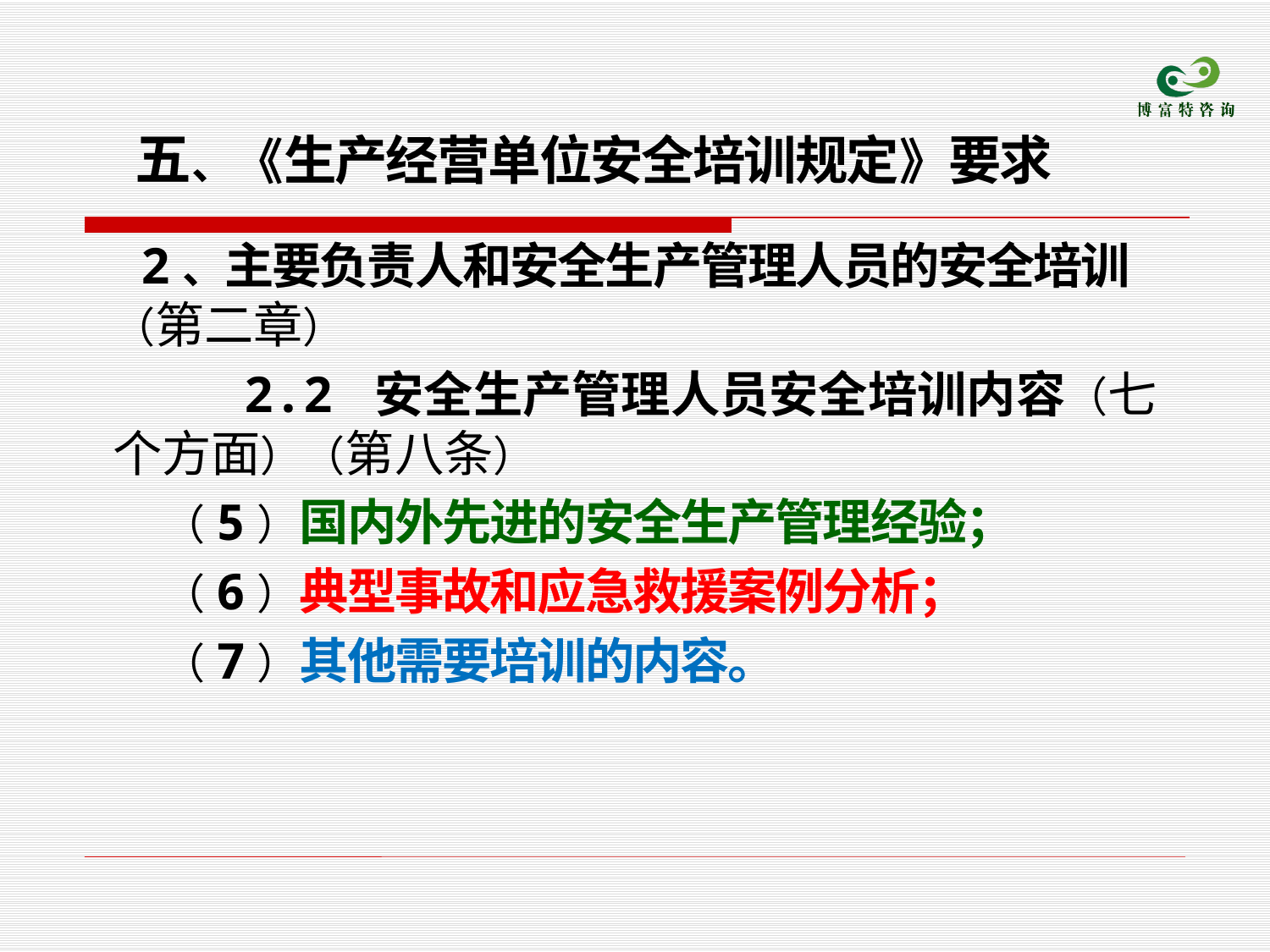

五、《生产经营单位安全培训规定》要求
　      2、主要负责人和安全生产管理人员的安全培训（第二章）
        2.2 安全生产管理人员安全培训内容（七个方面）（第八条）
　　  （5）国内外先进的安全生产管理经验；
　　  （6）典型事故和应急救援案例分析；
　 　 （7）其他需要培训的内容。